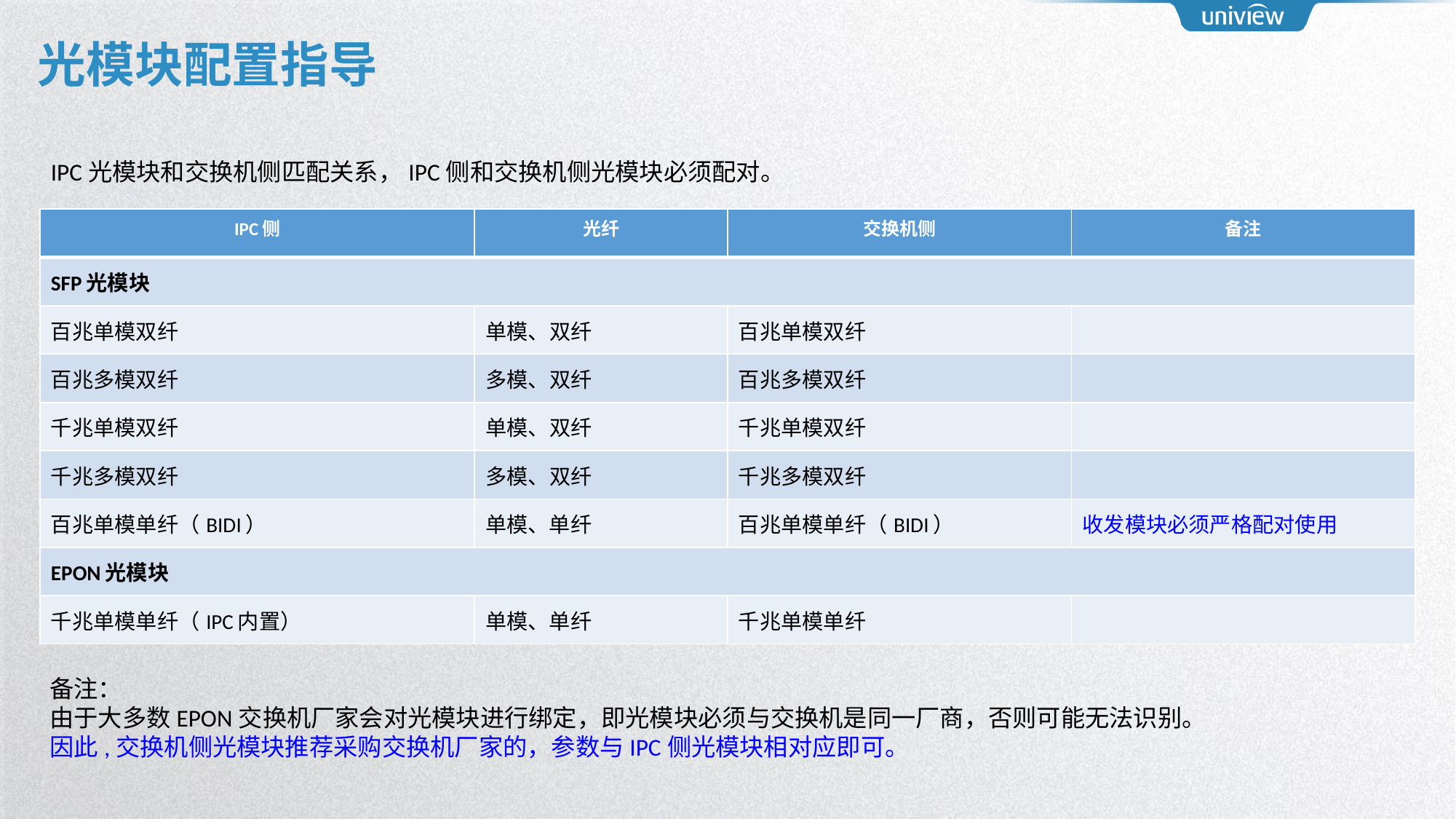

# 光模块配置指导
IPC光模块和交换机侧匹配关系，IPC侧和交换机侧光模块必须配对。
| IPC侧 | 光纤 | 交换机侧 | 备注 |
| --- | --- | --- | --- |
| SFP光模块 |  |  |  |
| 百兆单模双纤 | 单模、双纤 | 百兆单模双纤 |  |
| 百兆多模双纤 | 多模、双纤 | 百兆多模双纤 |  |
| 千兆单模双纤 | 单模、双纤 | 千兆单模双纤 |  |
| 千兆多模双纤 | 多模、双纤 | 千兆多模双纤 |  |
| 百兆单模单纤（BIDI） | 单模、单纤 | 百兆单模单纤（BIDI） | 收发模块必须严格配对使用 |
| EPON光模块 |  |  |  |
| 千兆单模单纤（IPC内置） | 单模、单纤 | 千兆单模单纤 |  |
备注：
由于大多数EPON交换机厂家会对光模块进行绑定，即光模块必须与交换机是同一厂商，否则可能无法识别。
因此,交换机侧光模块推荐采购交换机厂家的，参数与IPC侧光模块相对应即可。